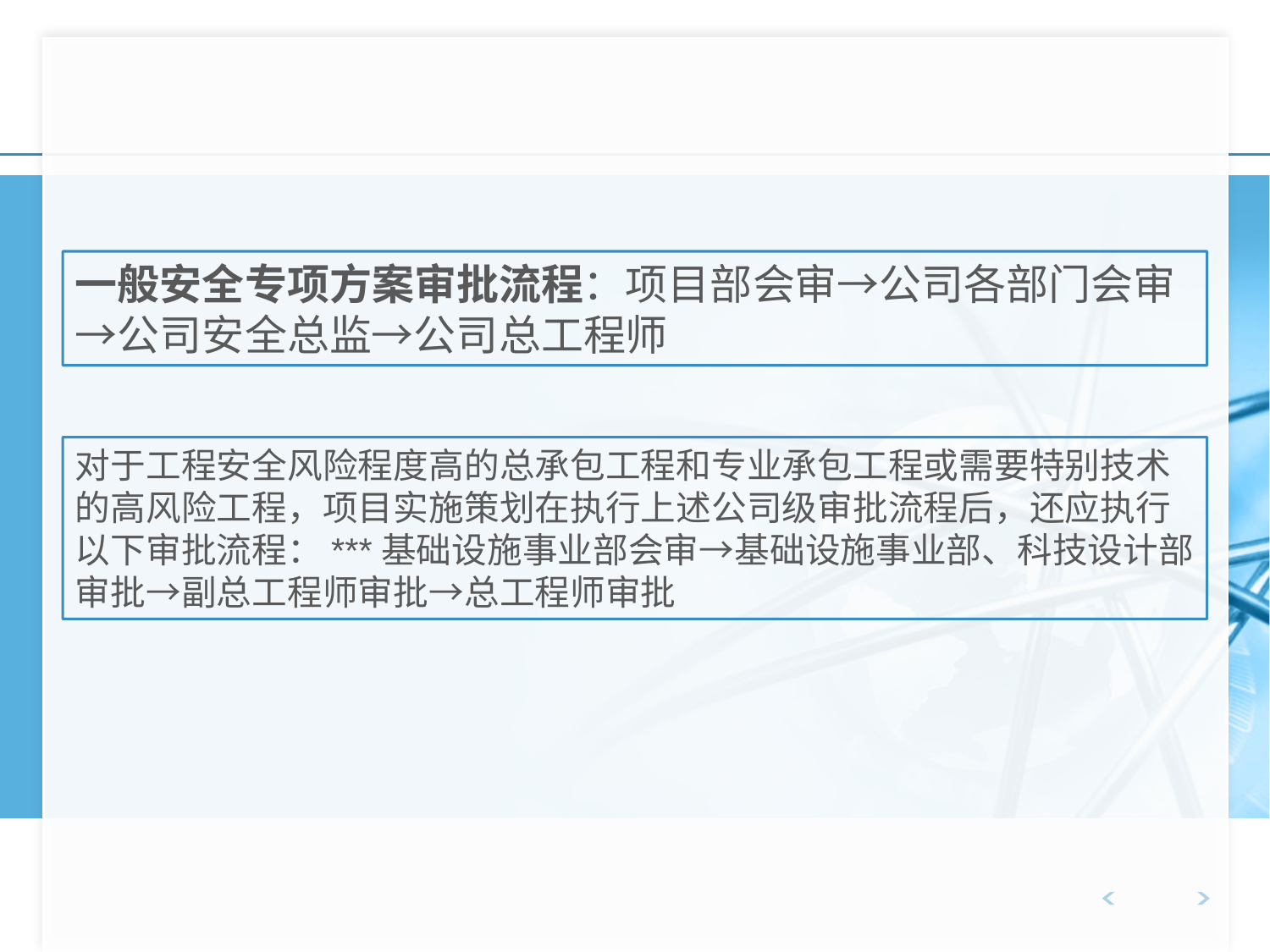

一般安全专项方案审批流程：项目部会审→公司各部门会审→公司安全总监→公司总工程师
对于工程安全风险程度高的总承包工程和专业承包工程或需要特别技术的高风险工程，项目实施策划在执行上述公司级审批流程后，还应执行以下审批流程：***基础设施事业部会审→基础设施事业部、科技设计部审批→副总工程师审批→总工程师审批